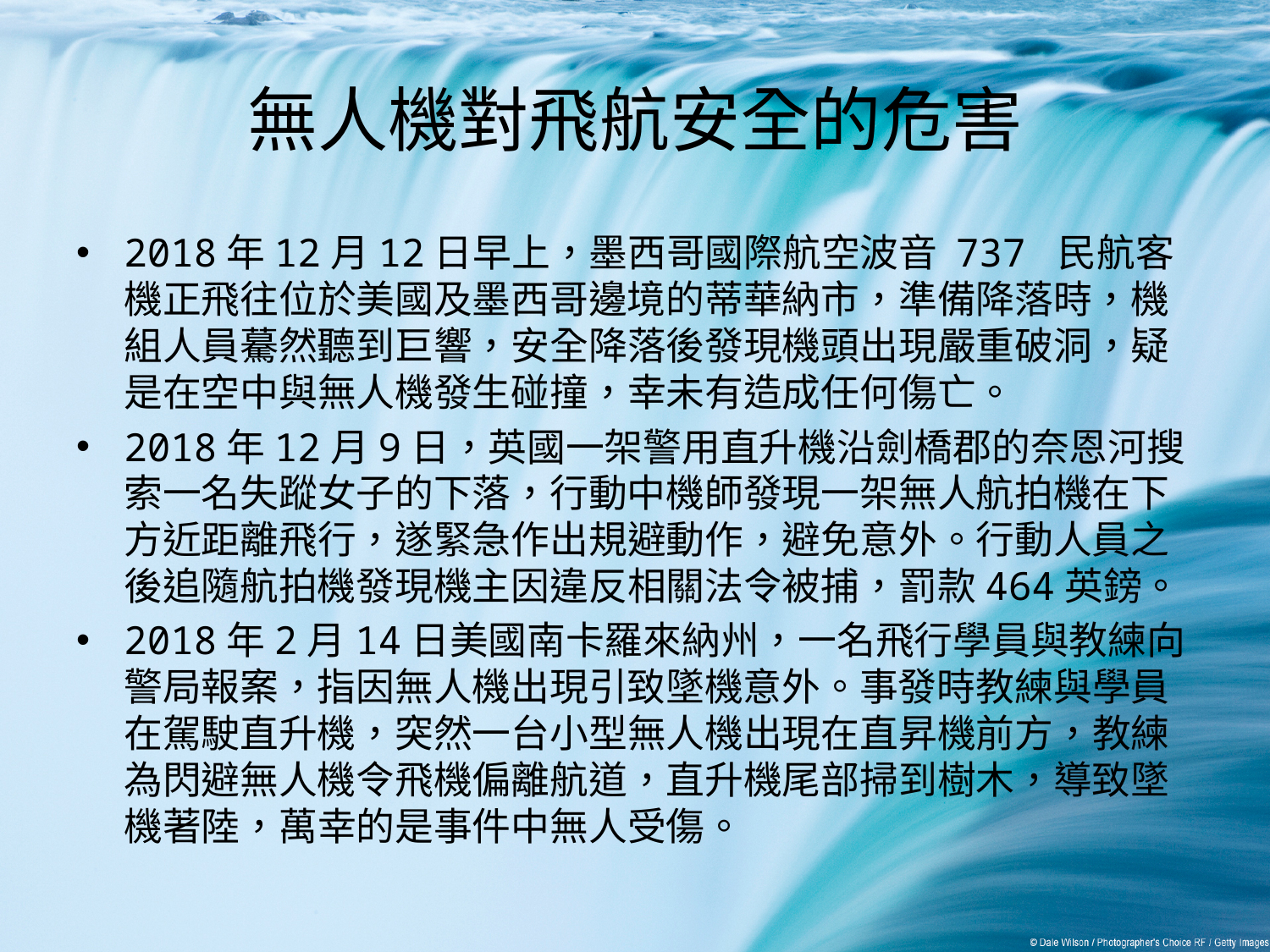

# 無人機對飛航安全的危害
2018年12月12日早上，墨西哥國際航空波音 737 民航客機正飛往位於美國及墨西哥邊境的蒂華納市，準備降落時，機組人員驀然聽到巨響，安全降落後發現機頭出現嚴重破洞，疑是在空中與無人機發生碰撞，幸未有造成任何傷亡。
2018年12月9日，英國一架警用直升機沿劍橋郡的奈恩河搜索一名失蹤女子的下落，行動中機師發現一架無人航拍機在下方近距離飛行，遂緊急作出規避動作，避免意外。行動人員之後追隨航拍機發現機主因違反相關法令被捕，罰款464英鎊。
2018年2月14日美國南卡羅來納州，一名飛行學員與教練向警局報案，指因無人機出現引致墜機意外。事發時教練與學員在駕駛直升機，突然一台小型無人機出現在直昇機前方，教練為閃避無人機令飛機偏離航道，直升機尾部掃到樹木，導致墜機著陸，萬幸的是事件中無人受傷。